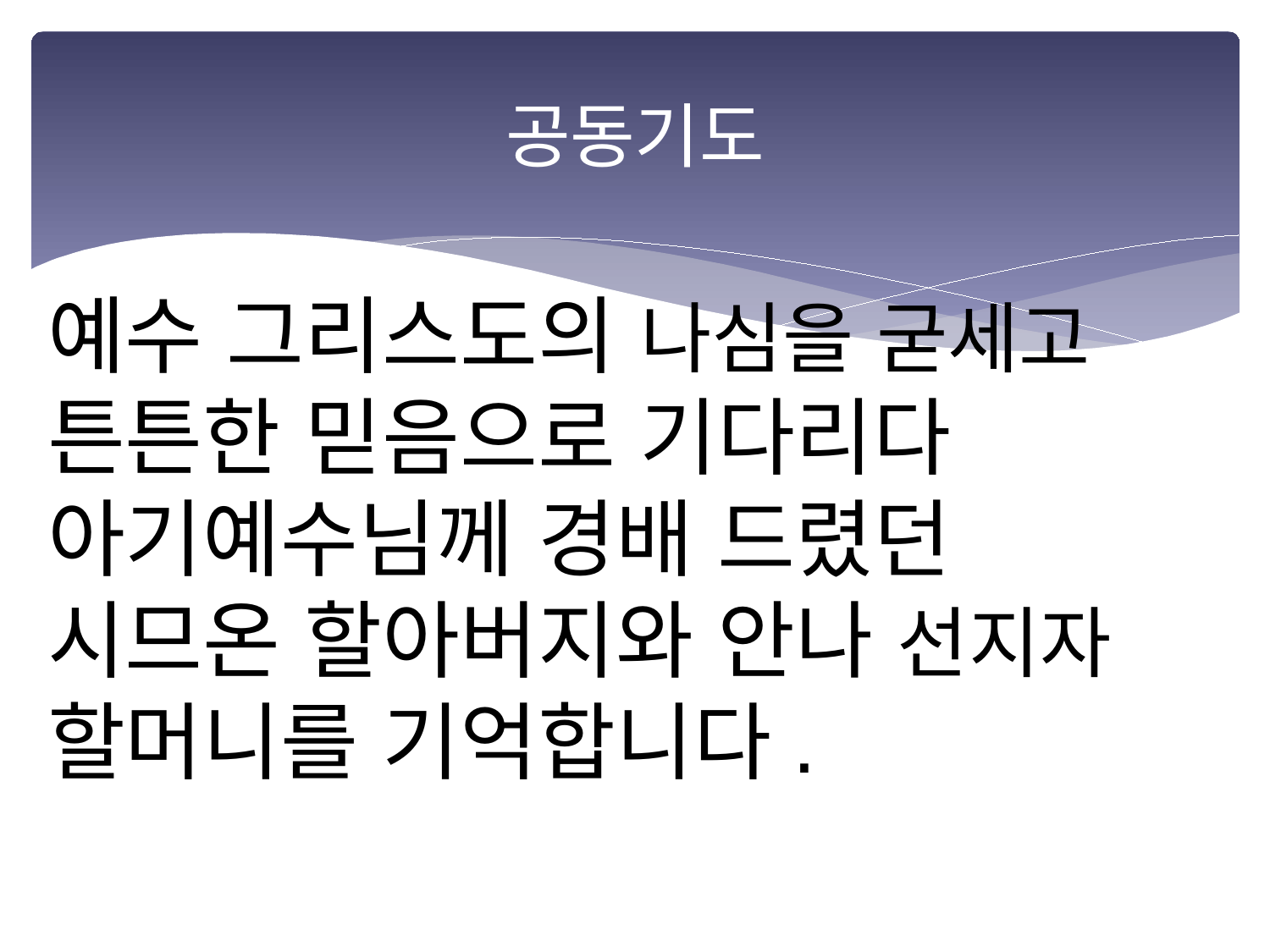

# 공동기도

예수 그리스도의 나심을 굳세고
튼튼한 믿음으로 기다리다
아기예수님께 경배 드렸던
시므온 할아버지와 안나 선지자
할머니를 기억합니다.